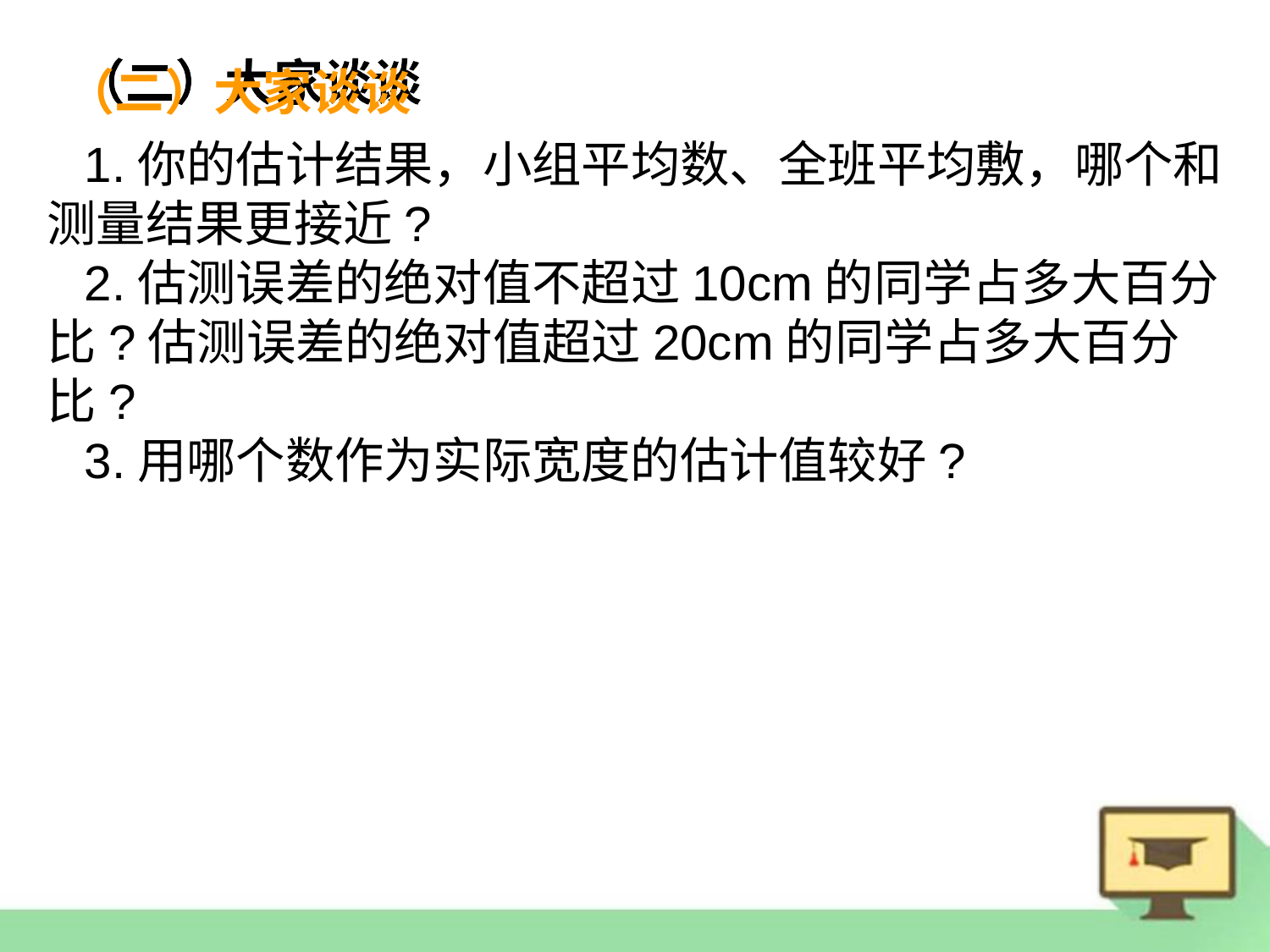

（二）大家谈谈
1.你的估计结果，小组平均数、全班平均敷，哪个和测量结果更接近?
2.估测误差的绝对值不超过10cm的同学占多大百分比?估测误差的绝对值超过20cm的同学占多大百分比?
3.用哪个数作为实际宽度的估计值较好?